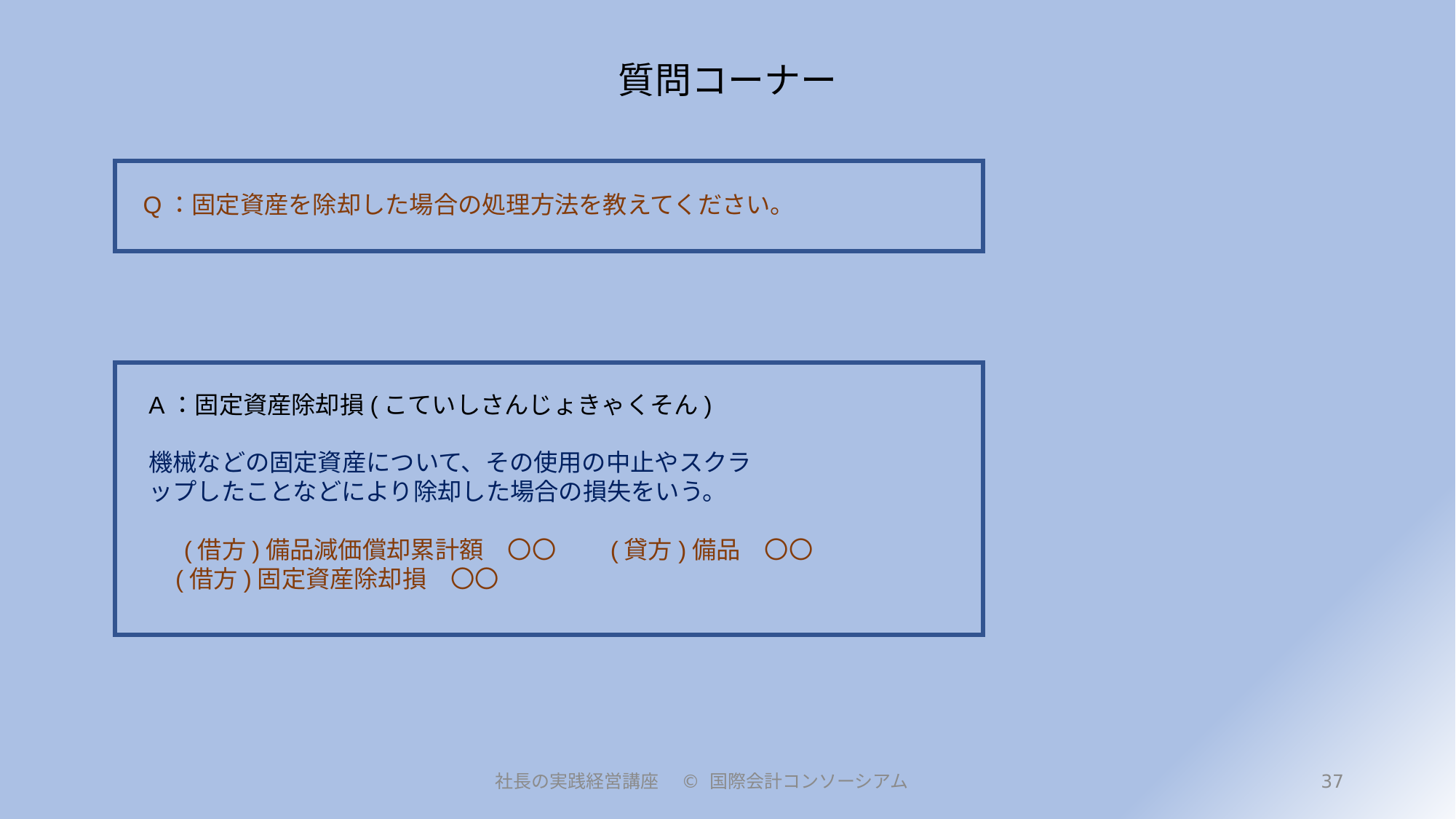

# 質問コーナー

Q：固定資産を除却した場合の処理方法を教えてください。

A：固定資産除却損(こていしさんじょきゃくそん)

機械などの固定資産について、その使用の中止やスクラ
ップしたことなどにより除却した場合の損失をいう。

　 (借方)備品減価償却累計額　〇〇　　(貸方)備品　〇〇
    (借方)固定資産除却損　〇〇
社長の実践経営講座　© 国際会計コンソーシアム
37